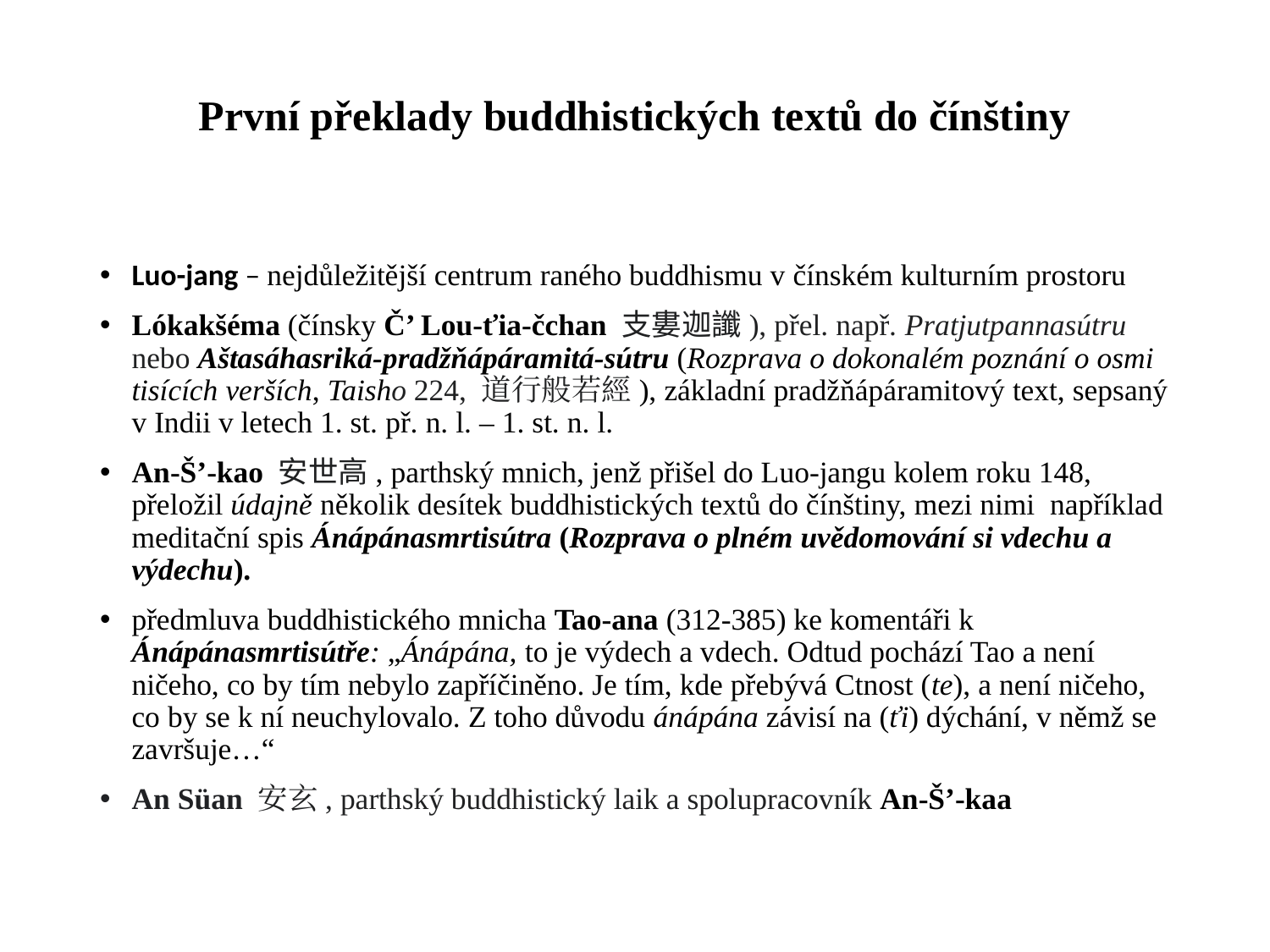

# První překlady buddhistických textů do čínštiny
Luo-jang – nejdůležitější centrum raného buddhismu v čínském kulturním prostoru
Lókakšéma (čínsky Č’ Lou-ťia-čchan 支婁迦讖), přel. např. Pratjutpannasútru nebo Aštasáhasriká-pradžňápáramitá-sútru (Rozprava o dokonalém poznání o osmi tisících verších, Taisho 224, 道行般若經), základní pradžňápáramitový text, sepsaný v Indii v letech 1. st. př. n. l. – 1. st. n. l.
An-Š’-kao 安世高, parthský mnich, jenž přišel do Luo-jangu kolem roku 148, přeložil údajně několik desítek buddhistických textů do čínštiny, mezi nimi  například meditační spis Ánápánasmrtisútra (Rozprava o plném uvědomování si vdechu a výdechu).
předmluva buddhistického mnicha Tao-ana (312-385) ke komentáři k Ánápánasmrtisútře: „Ánápána, to je výdech a vdech. Odtud pochází Tao a není ničeho, co by tím nebylo zapříčiněno. Je tím, kde přebývá Ctnost (te), a není ničeho, co by se k ní neuchylovalo. Z toho důvodu ánápána závisí na (ťi) dýchání, v němž se završuje…“
An Süan 安玄, parthský buddhistický laik a spolupracovník An-Š’-kaa